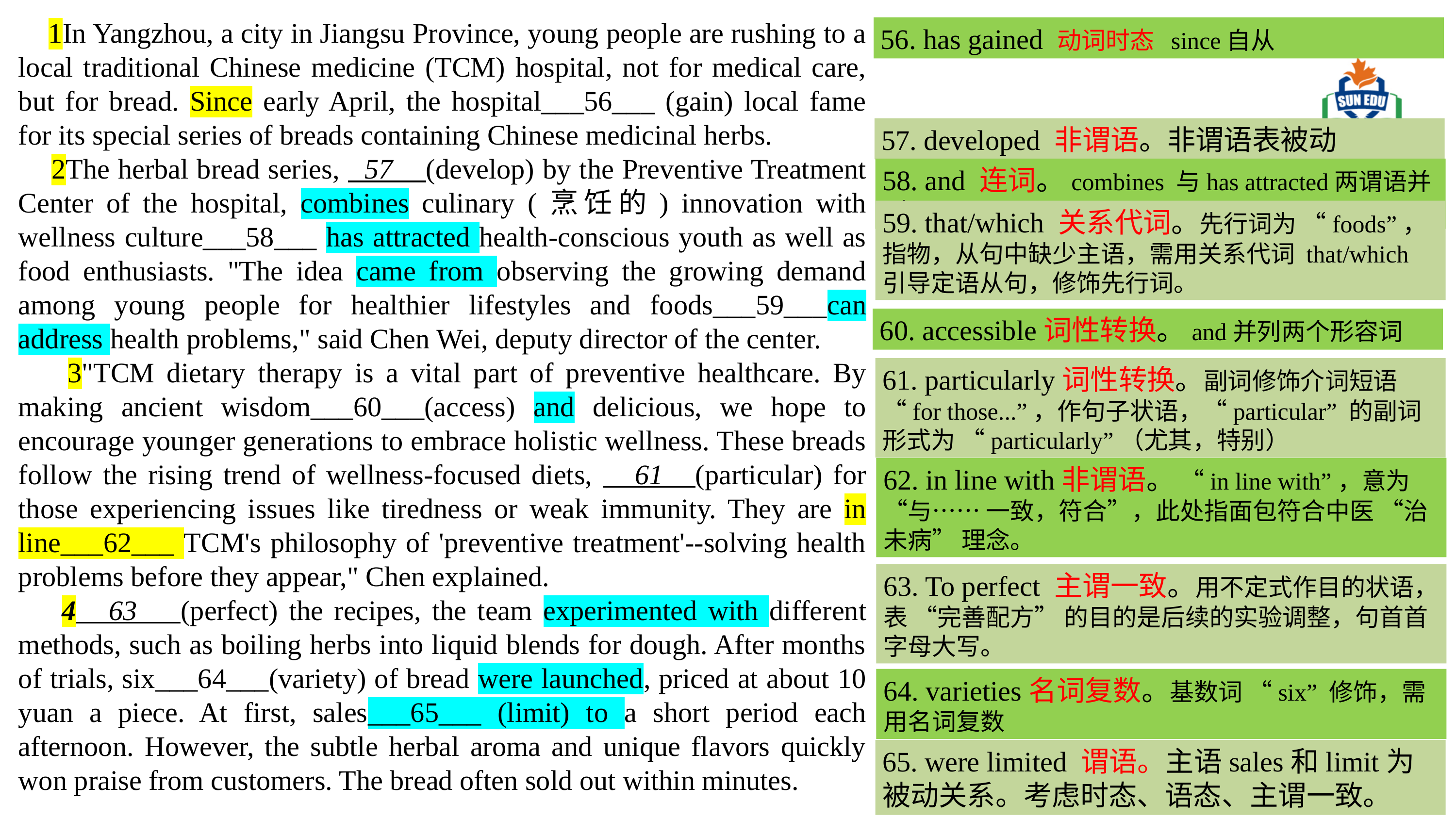

1In Yangzhou, a city in Jiangsu Province, young people are rushing to a local traditional Chinese medicine (TCM) hospital, not for medical care, but for bread. Since early April, the hospital___56___ (gain) local fame for its special series of breads containing Chinese medicinal herbs.
    2The herbal bread series,   57    (develop) by the Preventive Treatment Center of the hospital, combines culinary (烹饪的) innovation with wellness culture___58___ has attracted health-conscious youth as well as food enthusiasts. "The idea came from observing the growing demand among young people for healthier lifestyles and foods___59___can address health problems," said Chen Wei, deputy director of the center.
    3"TCM dietary therapy is a vital part of preventive healthcare. By making ancient wisdom___60___(access) and delicious, we hope to encourage younger generations to embrace holistic wellness. These breads follow the rising trend of wellness-focused diets,    61   (particular) for those experiencing issues like tiredness or weak immunity. They are in line___62___ TCM's philosophy of 'preventive treatment'--solving health problems before they appear," Chen explained.
    4   63    (perfect) the recipes, the team experimented with different methods, such as boiling herbs into liquid blends for dough. After months of trials, six___64___(variety) of bread were launched, priced at about 10 yuan a piece. At first, sales___65___ (limit) to a short period each afternoon. However, the subtle herbal aroma and unique flavors quickly won praise from customers. The bread often sold out within minutes.
56. has gained 动词时态  since自从
57. developed 非谓语。非谓语表被动
58. and 连词。combines 与has attracted两谓语并列
59. that/which 关系代词。先行词为 “foods”，指物，从句中缺少主语，需用关系代词 that/which 引导定语从句，修饰先行词。
60. accessible词性转换。and并列两个形容词
61. particularly词性转换。副词修饰介词短语 “for those...”，作句子状语，“particular” 的副词形式为 “particularly”（尤其，特别）
62. in line with非谓语。 “in line with”，意为 “与…… 一致，符合”，此处指面包符合中医 “治未病” 理念。
63. To perfect 主谓一致。用不定式作目的状语，表 “完善配方” 的目的是后续的实验调整，句首首字母大写。
64. varieties名词复数。基数词 “six” 修饰，需用名词复数
65. were limited 谓语。主语sales和limit为被动关系。考虑时态、语态、主谓一致。